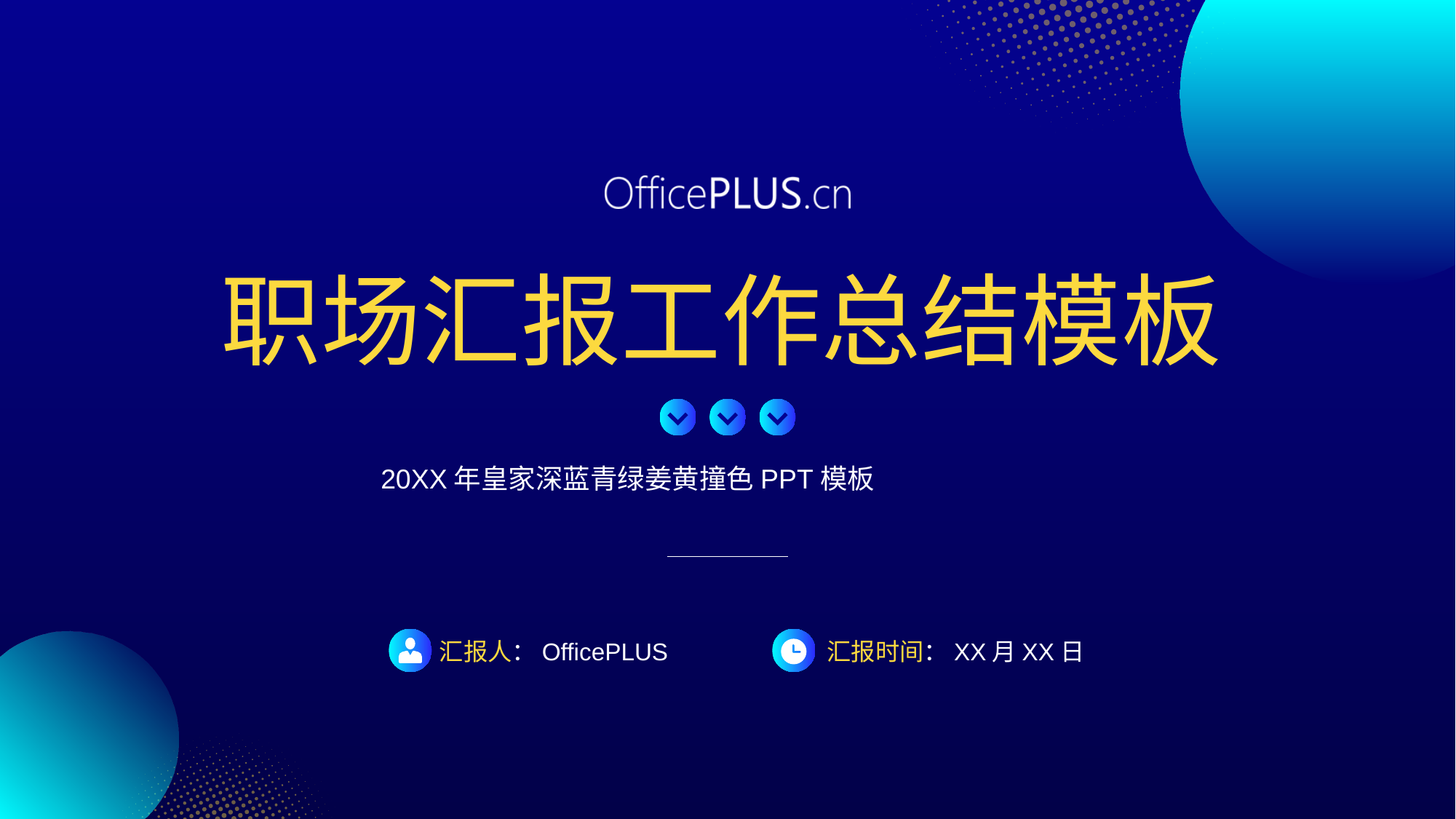

职场汇报工作总结模板

20XX年皇家深蓝青绿姜黄撞色PPT模板

汇报人：OfficePLUS
汇报时间：XX月XX日